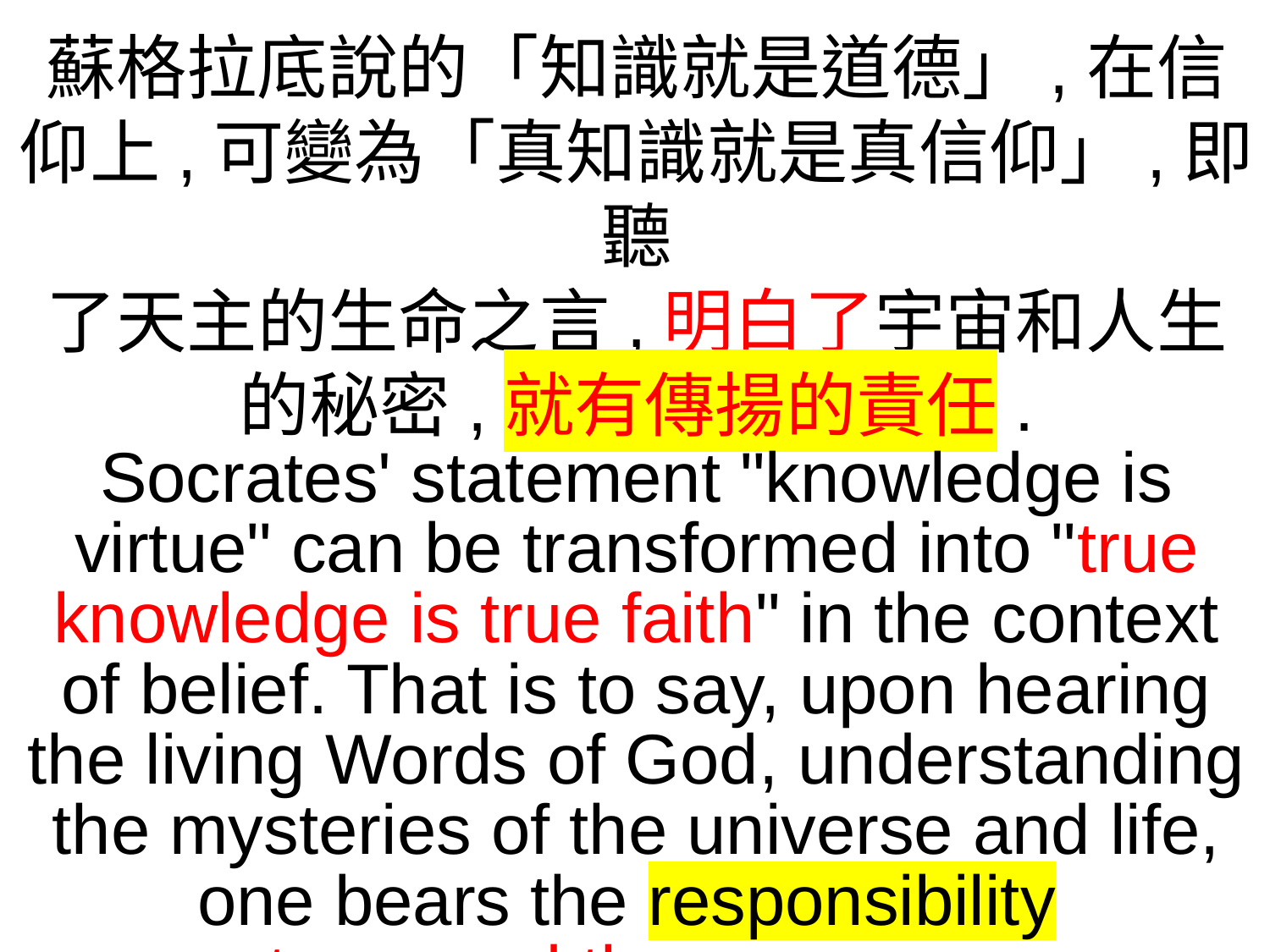

蘇格拉底說的「知識就是道德」,在信仰上,可變為「真知識就是真信仰」,即聽
了天主的生命之言,明白了宇宙和人生
的秘密,就有傳揚的責任.
Socrates' statement "knowledge is virtue" can be transformed into "true knowledge is true faith" in the context of belief. That is to say, upon hearing the living Words of God, understanding the mysteries of the universe and life, one bears the responsibility
to spread the message.